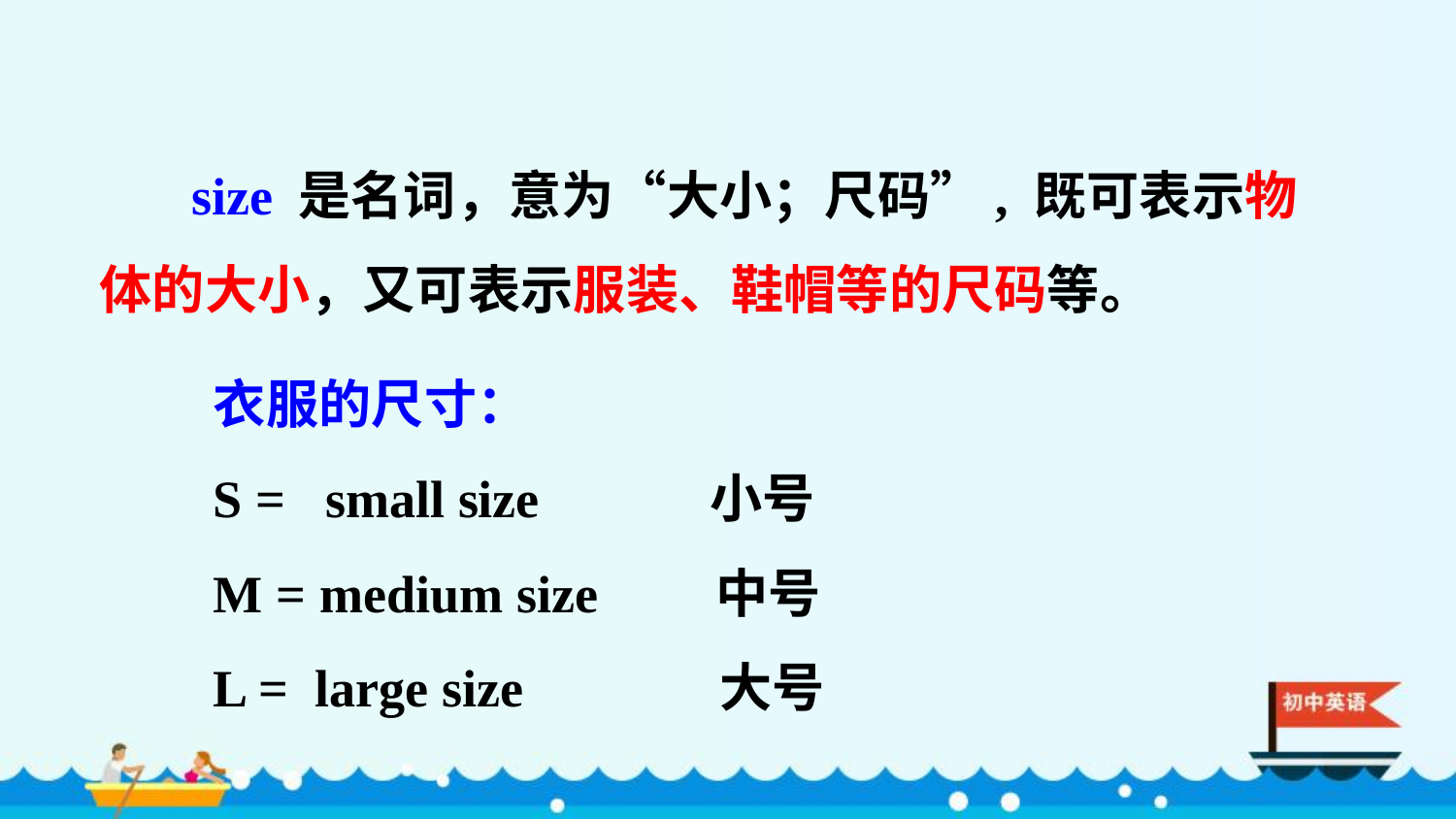

size 是名词，意为“大小；尺码”, 既可表示物体的大小，又可表示服装、鞋帽等的尺码等。
衣服的尺寸：
S =   small size            小号
M = medium size        中号
L =  large size              大号